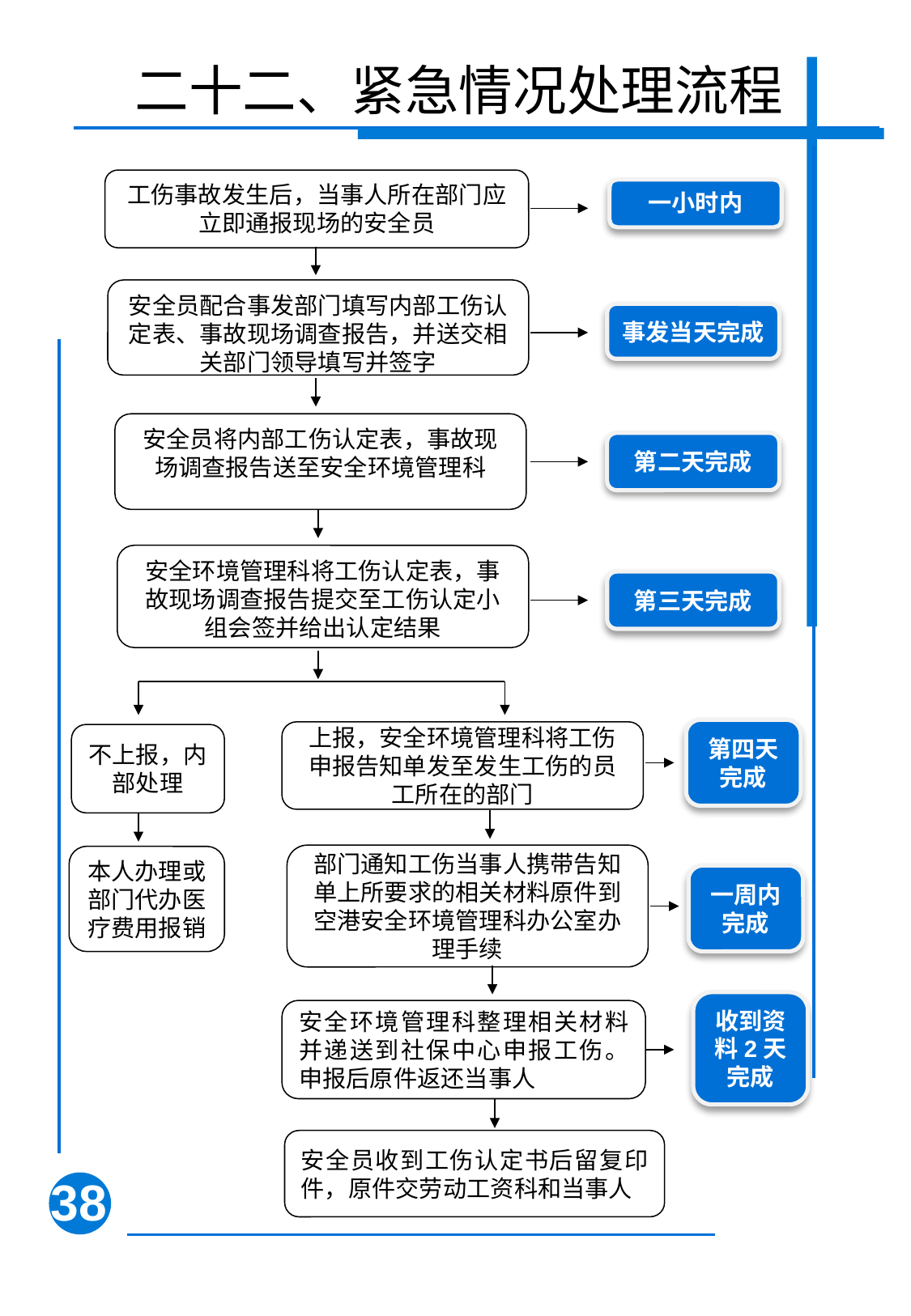

二十二、紧急情况处理流程

工伤事故发生后，当事人所在部门应立即通报现场的安全员
一小时内
安全员配合事发部门填写内部工伤认定表、事故现场调查报告，并送交相关部门领导填写并签字
事发当天完成

安全员将内部工伤认定表，事故现场调查报告送至安全环境管理科
第二天完成
安全环境管理科将工伤认定表，事故现场调查报告提交至工伤认定小组会签并给出认定结果

第三天完成
第四天完成
上报，安全环境管理科将工伤申报告知单发至发生工伤的员工所在的部门
不上报，内部处理
部门通知工伤当事人携带告知单上所要求的相关材料原件到空港安全环境管理科办公室办理手续
本人办理或部门代办医疗费用报销
一周内完成
收到资料2天完成
安全环境管理科整理相关材料并递送到社保中心申报工伤。申报后原件返还当事人
安全员收到工伤认定书后留复印件，原件交劳动工资科和当事人
38